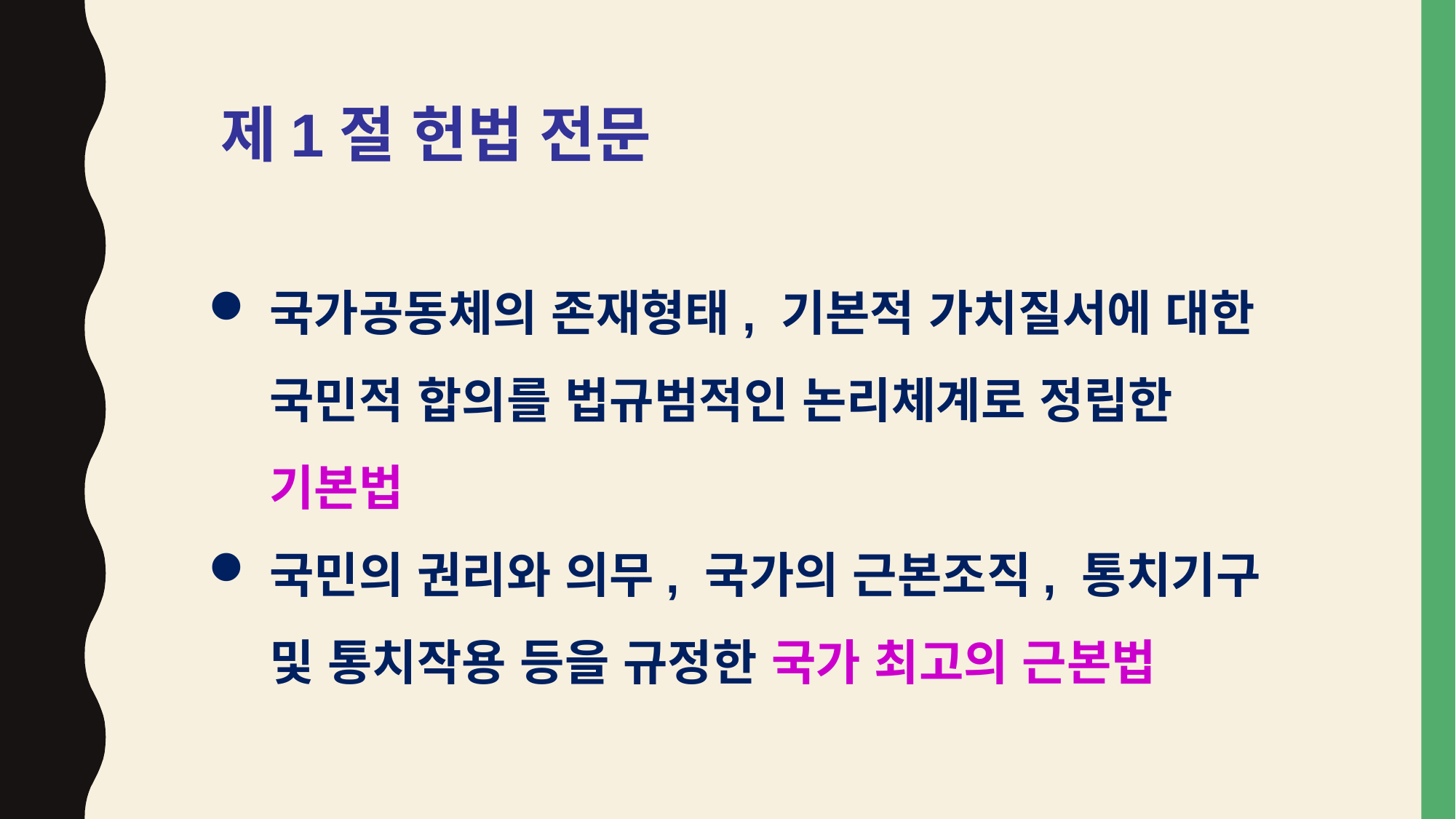

제1절 헌법 전문
국가공동체의 존재형태, 기본적 가치질서에 대한 국민적 합의를 법규범적인 논리체계로 정립한 기본법
국민의 권리와 의무, 국가의 근본조직, 통치기구 및 통치작용 등을 규정한 국가 최고의 근본법